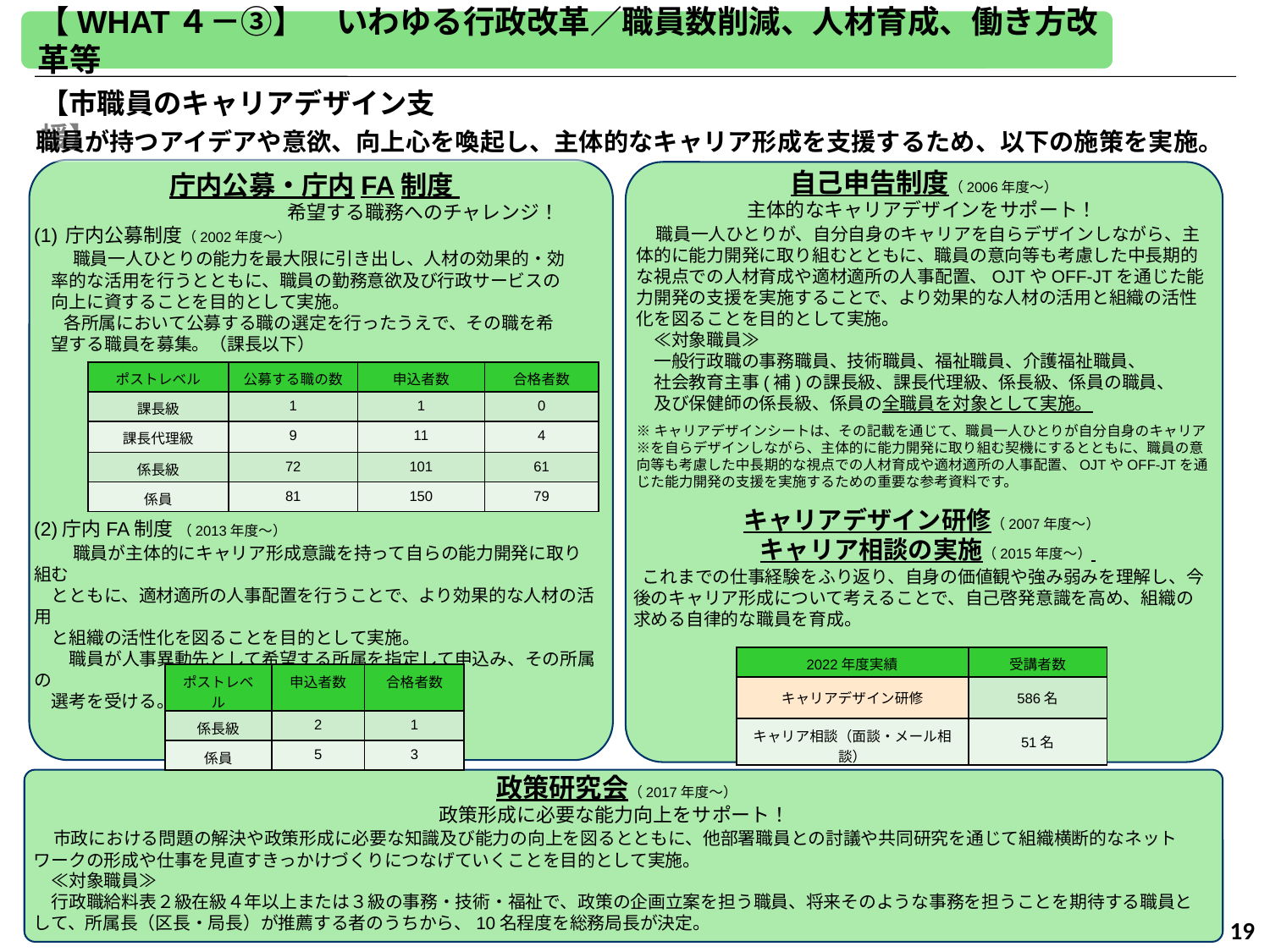

【WHAT４－③】　いわゆる行政改革／職員数削減、人材育成、働き方改革等
【市職員のキャリアデザイン支援】
職員が持つアイデアや意欲、向上心を喚起し、主体的なキャリア形成を支援するため、以下の施策を実施。

自己申告制度（2006年度～）
主体的なキャリアデザインをサポート！
　職員一人ひとりが、自分自身のキャリアを自らデザインしながら、主体的に能力開発に取り組むとともに、職員の意向等も考慮した中長期的な視点での人材育成や適材適所の人事配置、OJTやOFF-JTを通じた能力開発の支援を実施することで、より効果的な人材の活用と組織の活性化を図ることを目的として実施。
　≪対象職員≫
　一般行政職の事務職員、技術職員、福祉職員、介護福祉職員、
　社会教育主事(補)の課長級、課長代理級、係長級、係員の職員、
　及び保健師の係長級、係員の全職員を対象として実施。

※キャリアデザインシートは、その記載を通じて、職員一人ひとりが自分自身のキャリア※を自らデザインしながら、主体的に能力開発に取り組む契機にするとともに、職員の意向等も考慮した中長期的な視点での人材育成や適材適所の人事配置、OJTやOFF-JTを通じた能力開発の支援を実施するための重要な参考資料です。

庁内公募・庁内FA制度
　　　　　　　　　　　　　希望する職務へのチャレンジ！
庁内公募制度（2002年度～）
　　職員一人ひとりの能力を最大限に引き出し、人材の効果的・効
　率的な活用を行うとともに、職員の勤務意欲及び行政サービスの
　向上に資することを目的として実施。
 　 各所属において公募する職の選定を行ったうえで、その職を希
　望する職員を募集。（課長以下）

(2)庁内FA制度 （2013年度～）
　　職員が主体的にキャリア形成意識を持って自らの能力開発に取り組む
　とともに、適材適所の人事配置を行うことで、より効果的な人材の活用
　と組織の活性化を図ることを目的として実施。
　　職員が人事異動先として希望する所属を指定して申込み、その所属の
　選考を受ける。（係長級以下）
| ポストレベル | 公募する職の数 | 申込者数 | 合格者数 |
| --- | --- | --- | --- |
| 課長級 | 1 | 1 | 0 |
| 課長代理級 | 9 | 11 | 4 |
| 係長級 | 72 | 101 | 61 |
| 係員 | 81 | 150 | 79 |
キャリアデザイン研修（2007年度～）
 キャリア相談の実施（2015年度～）
 これまでの仕事経験をふり返り、自身の価値観や強み弱みを理解し、今後のキャリア形成について考えることで、自己啓発意識を高め、組織の求める自律的な職員を育成。
| 2022年度実績 | 受講者数 |
| --- | --- |
| キャリアデザイン研修 | 586名 |
| キャリア相談（面談・メール相談） | 51名 |
| ポストレベル | 申込者数 | 合格者数 |
| --- | --- | --- |
| 係長級 | 2 | 1 |
| 係員 | 5 | 3 |
政策研究会（2017年度～）
政策形成に必要な能力向上をサポート！
　市政における問題の解決や政策形成に必要な知識及び能力の向上を図るとともに、他部署職員との討議や共同研究を通じて組織横断的なネットワークの形成や仕事を見直すきっかけづくりにつなげていくことを目的として実施。
　≪対象職員≫
　行政職給料表２級在級４年以上または３級の事務・技術・福祉で、政策の企画立案を担う職員、将来そのような事務を担うことを期待する職員として、所属長（区長・局長）が推薦する者のうちから、10名程度を総務局長が決定。

19